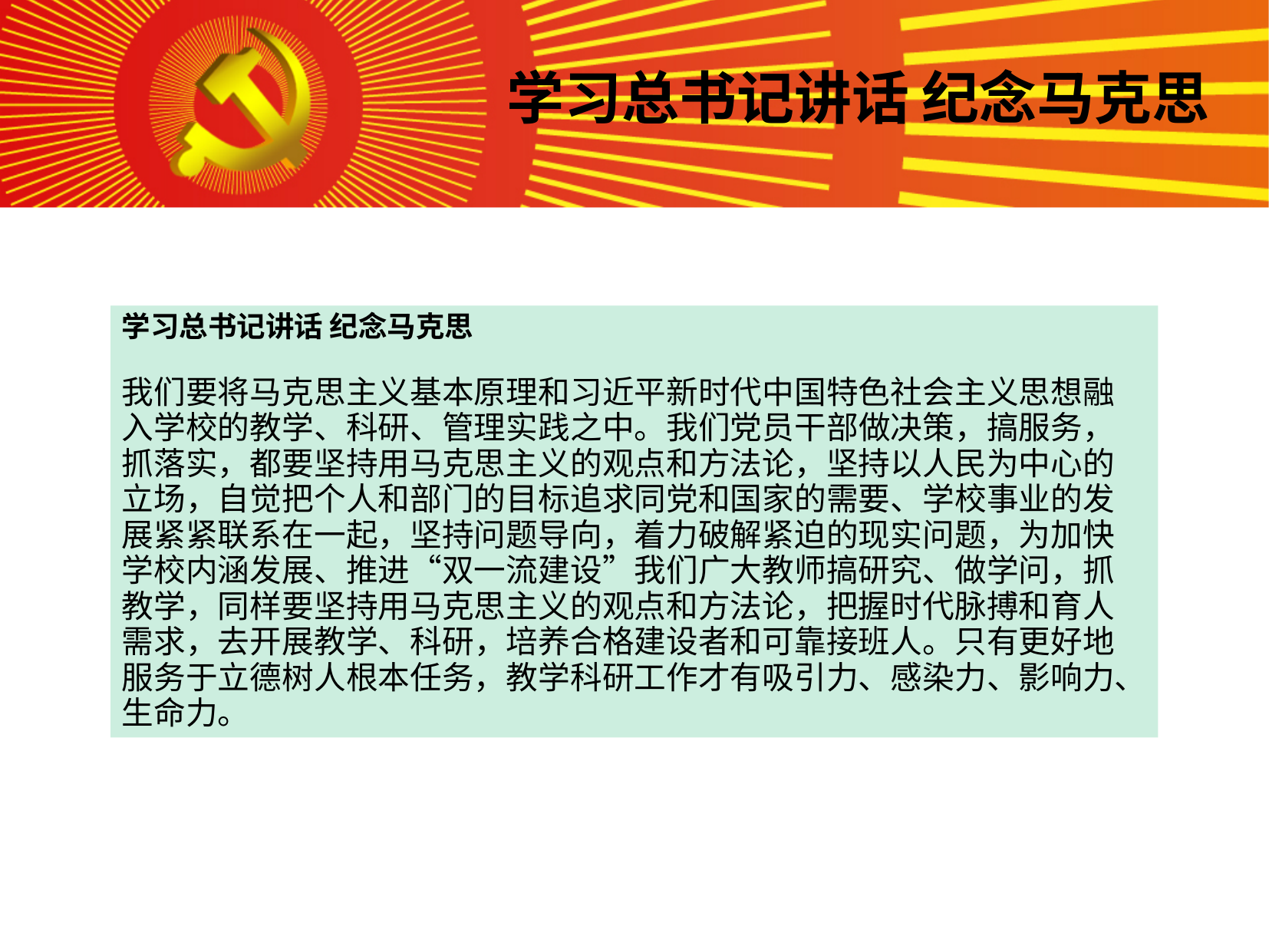

学习总书记讲话 纪念马克思
学习总书记讲话 纪念马克思

我们要将马克思主义基本原理和习近平新时代中国特色社会主义思想融入学校的教学、科研、管理实践之中。我们党员干部做决策，搞服务，抓落实，都要坚持用马克思主义的观点和方法论，坚持以人民为中心的立场，自觉把个人和部门的目标追求同党和国家的需要、学校事业的发展紧紧联系在一起，坚持问题导向，着力破解紧迫的现实问题，为加快学校内涵发展、推进“双一流建设”我们广大教师搞研究、做学问，抓教学，同样要坚持用马克思主义的观点和方法论，把握时代脉搏和育人需求，去开展教学、科研，培养合格建设者和可靠接班人。只有更好地服务于立德树人根本任务，教学科研工作才有吸引力、感染力、影响力、生命力。